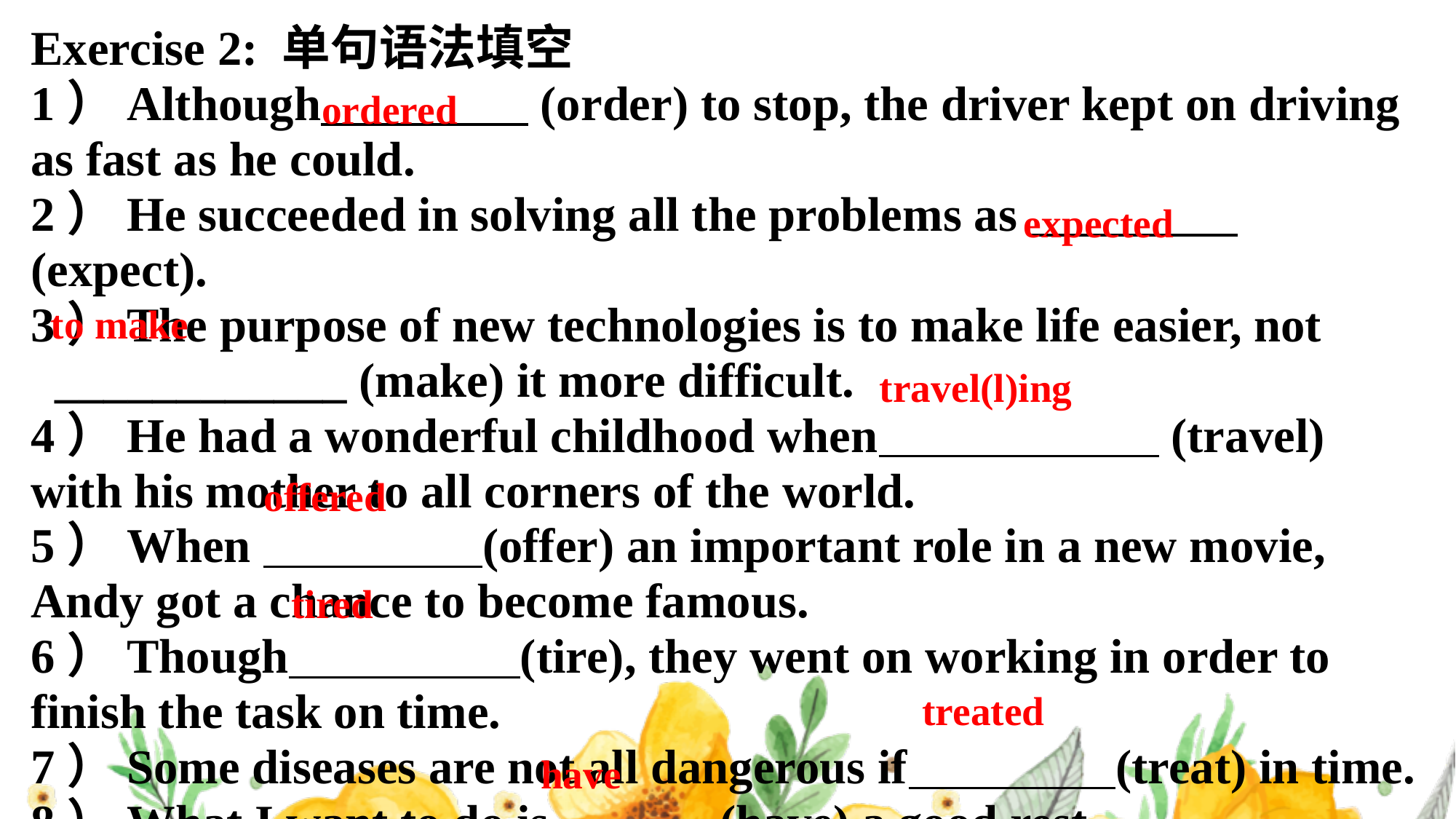

Exercise 2: 单句语法填空
1）Although                  (order) to stop, the driver kept on driving as fast as he could.
2）He succeeded in solving all the problems as                   (expect).
3）The purpose of new technologies is to make life easier, not           ____________ (make) it more difficult.
4）He had a wonderful childhood when                        (travel) with his mother to all corners of the world.
5）When                   (offer) an important role in a new movie, Andy got a chance to become famous.
6）Though                   (tire), they went on working in order to finish the task on time.
7）Some diseases are not all dangerous if                 (treat) in time.
8）What I want to do is              (have) a good rest.
ordered
expected
to make
travel(l)ing
offered
tired
treated
have